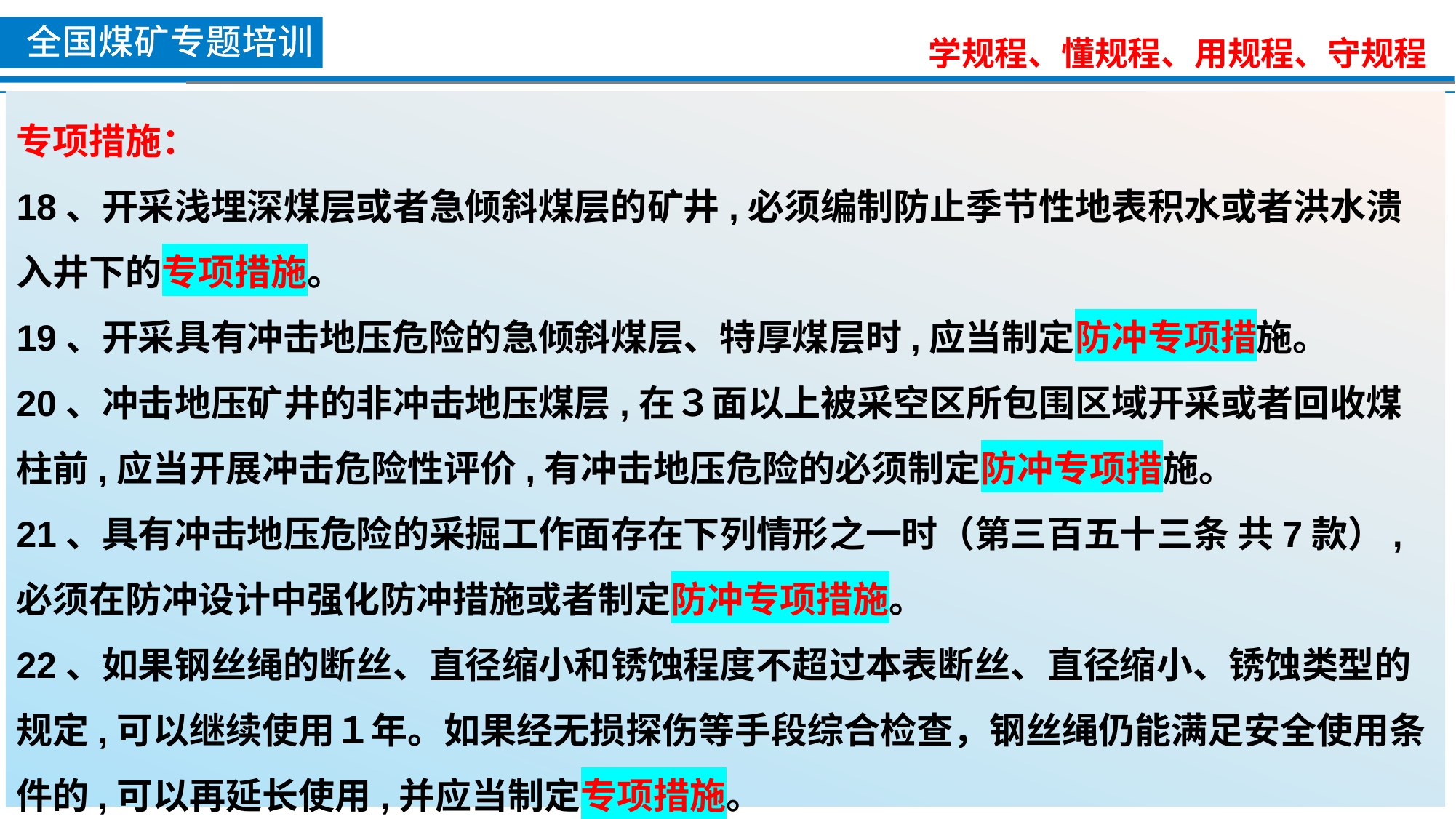

专项措施：
18、开采浅埋深煤层或者急倾斜煤层的矿井,必须编制防止季节性地表积水或者洪水溃入井下的专项措施。
19、开采具有冲击地压危险的急倾斜煤层、特厚煤层时,应当制定防冲专项措施。
20、冲击地压矿井的非冲击地压煤层,在３面以上被采空区所包围区域开采或者回收煤柱前,应当开展冲击危险性评价,有冲击地压危险的必须制定防冲专项措施。
21、具有冲击地压危险的采掘工作面存在下列情形之一时（第三百五十三条 共7款）,必须在防冲设计中强化防冲措施或者制定防冲专项措施。
22、如果钢丝绳的断丝、直径缩小和锈蚀程度不超过本表断丝、直径缩小、锈蚀类型的规定,可以继续使用１年。如果经无损探伤等手段综合检查，钢丝绳仍能满足安全使用条件的,可以再延长使用,并应当制定专项措施。